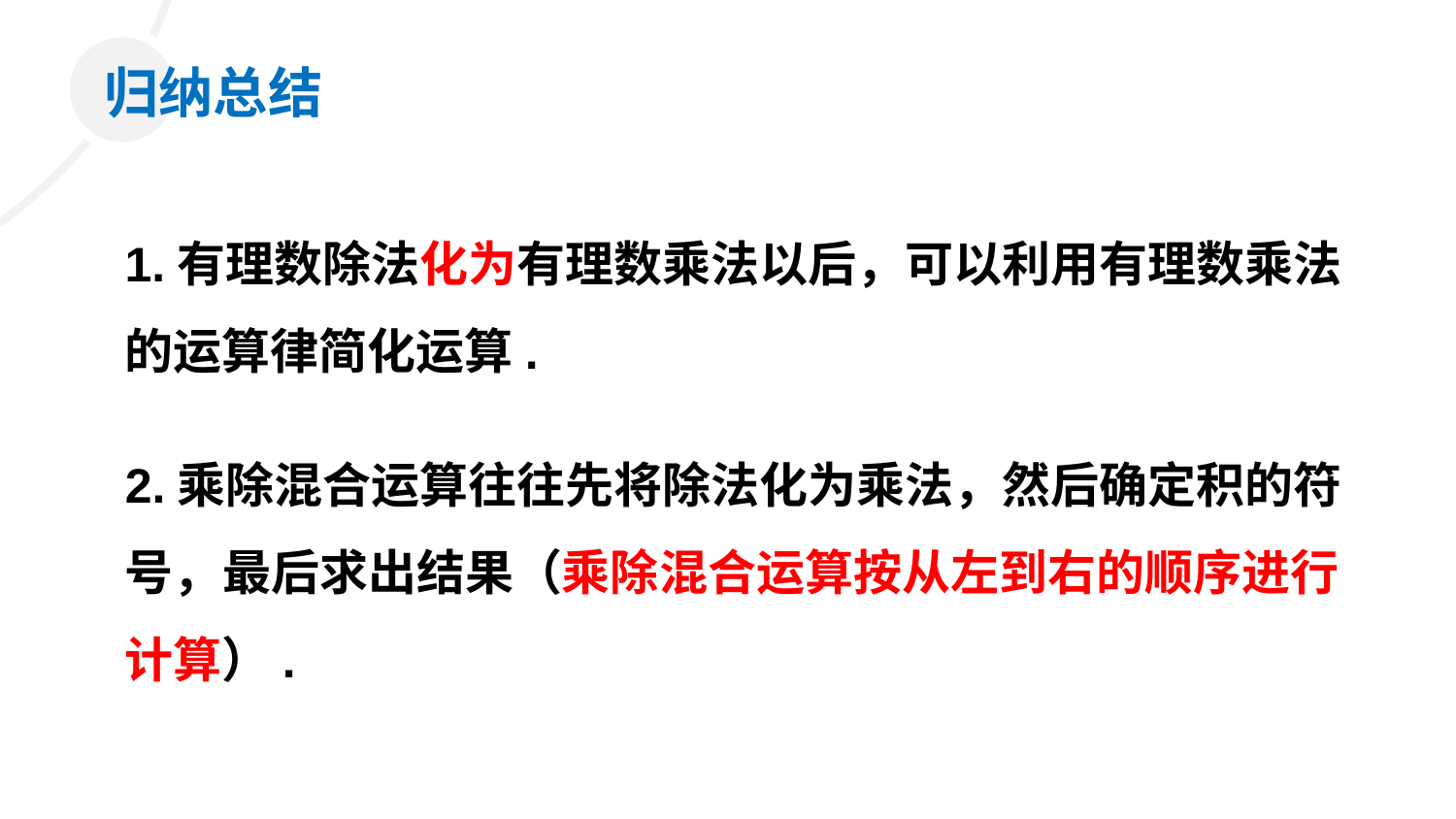

归纳总结
1.有理数除法化为有理数乘法以后，可以利用有理数乘法的运算律简化运算.
2.乘除混合运算往往先将除法化为乘法，然后确定积的符号，最后求出结果（乘除混合运算按从左到右的顺序进行计算）.